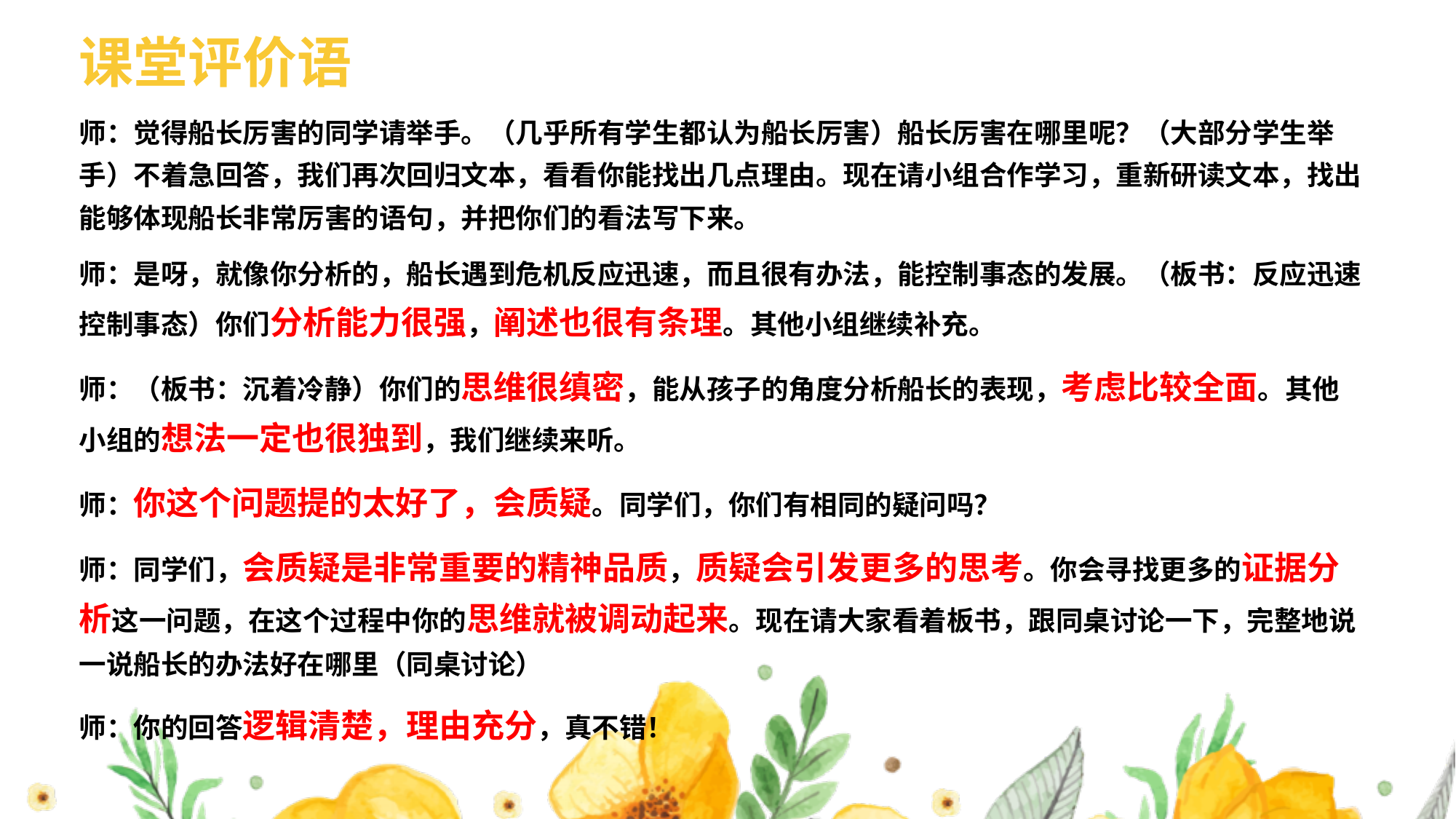

# 课堂评价语
师：觉得船长厉害的同学请举手。（几乎所有学生都认为船长厉害）船长厉害在哪里呢？（大部分学生举手）不着急回答，我们再次回归文本，看看你能找出几点理由。现在请小组合作学习，重新研读文本，找出能够体现船长非常厉害的语句，并把你们的看法写下来。
师：是呀，就像你分析的，船长遇到危机反应迅速，而且很有办法，能控制事态的发展。（板书：反应迅速 控制事态）你们分析能力很强，阐述也很有条理。其他小组继续补充。
师：（板书：沉着冷静）你们的思维很缜密，能从孩子的角度分析船长的表现，考虑比较全面。其他小组的想法一定也很独到，我们继续来听。
师：你这个问题提的太好了，会质疑。同学们，你们有相同的疑问吗？
师：同学们，会质疑是非常重要的精神品质，质疑会引发更多的思考。你会寻找更多的证据分析这一问题，在这个过程中你的思维就被调动起来。现在请大家看着板书，跟同桌讨论一下，完整地说一说船长的办法好在哪里（同桌讨论）
师：你的回答逻辑清楚，理由充分，真不错！